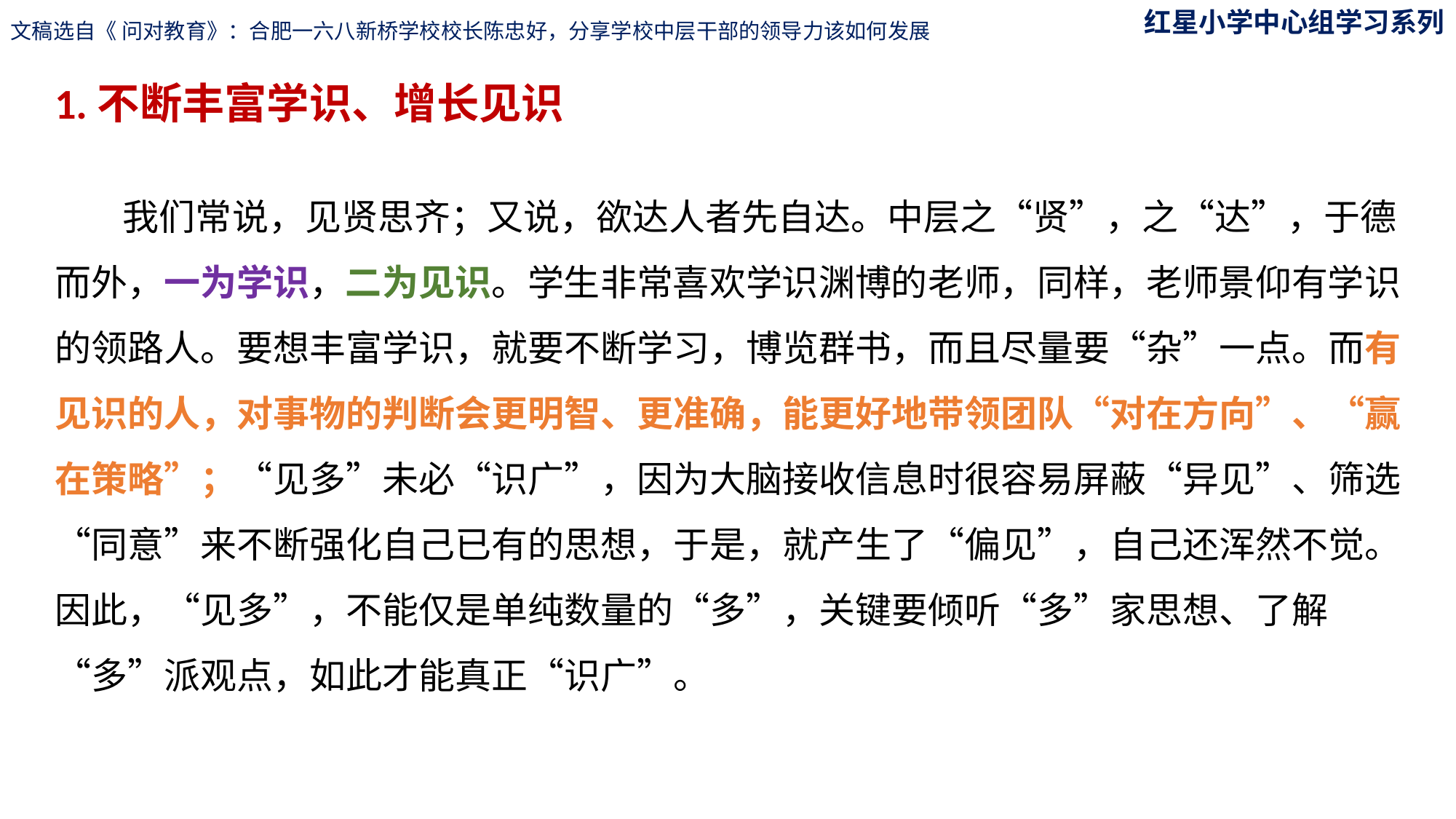

文稿选自《 问对教育》：合肥一六八新桥学校校长陈忠好，分享学校中层干部的领导力该如何发展
红星小学中心组学习系列
1.不断丰富学识、增长见识

          我们常说，见贤思齐；又说，欲达人者先自达。中层之“贤”，之“达”，于德而外，一为学识，二为见识。学生非常喜欢学识渊博的老师，同样，老师景仰有学识的领路人。要想丰富学识，就要不断学习，博览群书，而且尽量要“杂”一点。而有见识的人，对事物的判断会更明智、更准确，能更好地带领团队“对在方向”、“赢在策略”；“见多”未必“识广”，因为大脑接收信息时很容易屏蔽“异见”、筛选“同意”来不断强化自己已有的思想，于是，就产生了“偏见”，自己还浑然不觉。因此，“见多”，不能仅是单纯数量的“多”，关键要倾听“多”家思想、了解“多”派观点，如此才能真正“识广”。